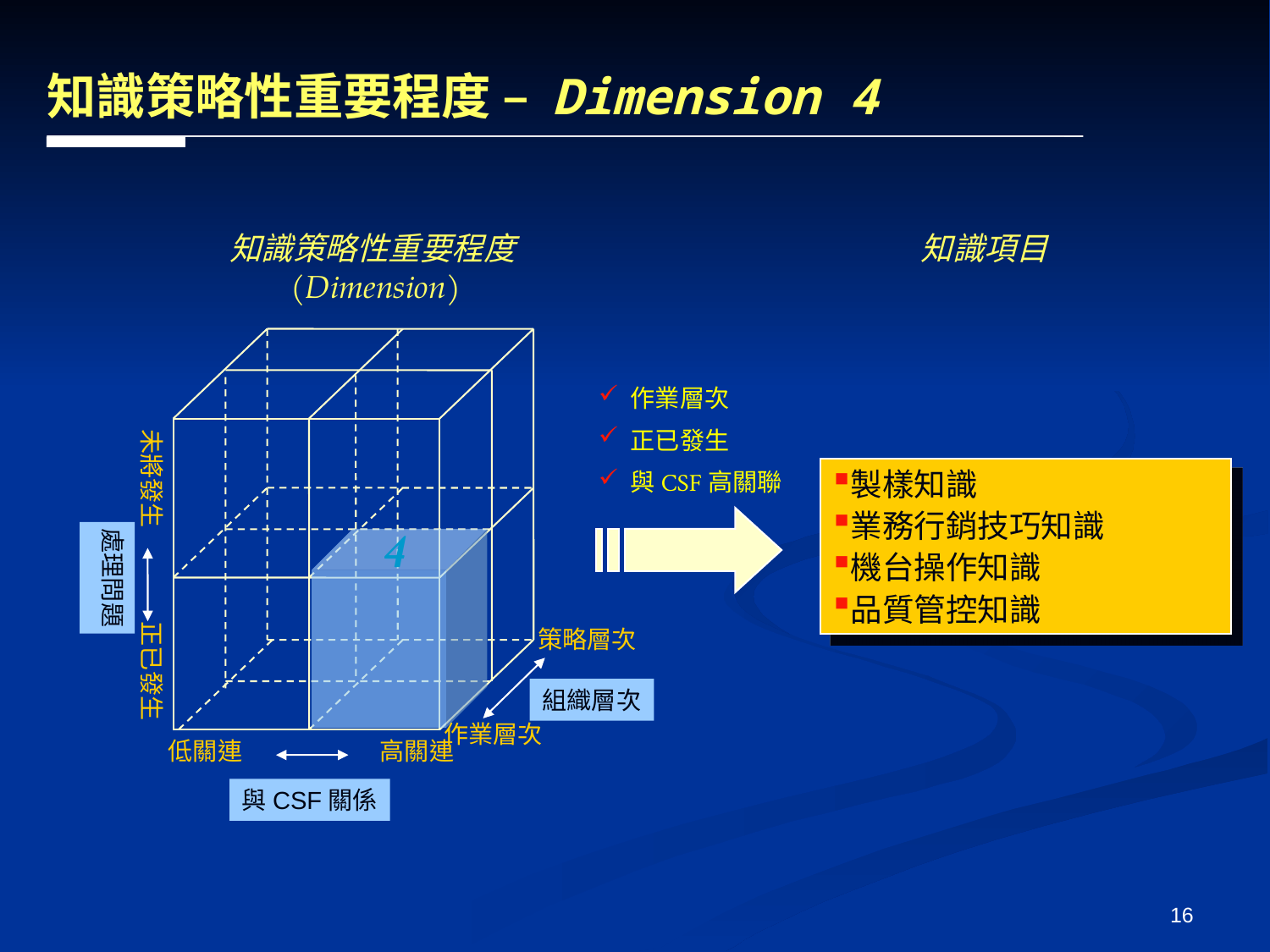

知識策略性重要程度 – Dimension 4

知識策略性重要程度(Dimension)
知識項目

 作業層次
 正已發生
 與CSF高關聯
未將發生                 正已發生
製樣知識
業務行銷技巧知識
機台操作知識
品質管控知識

4
處理問題

策略層次

組織層次
作業層次
 低關連                         高關連

與CSF關係
16